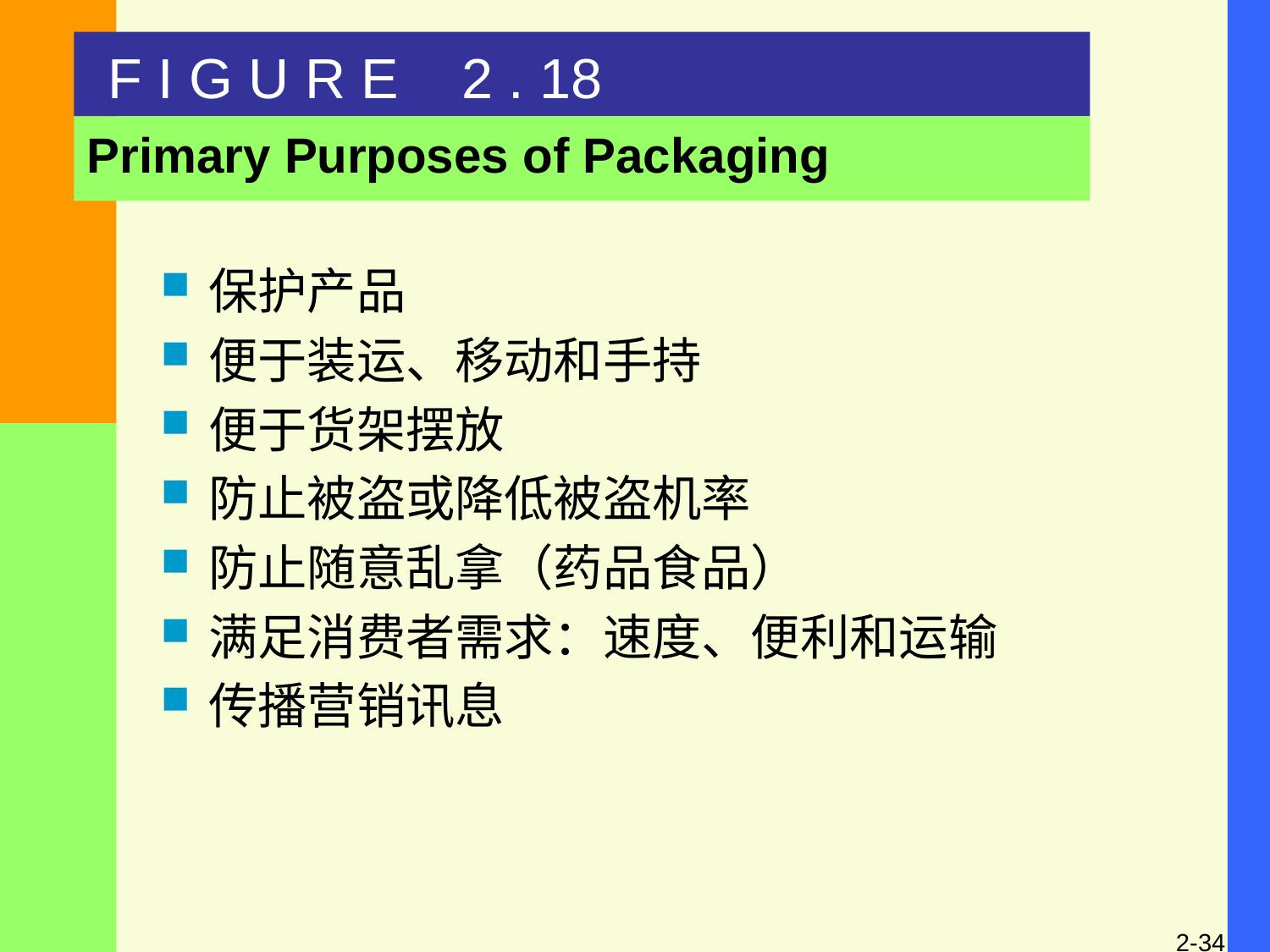

F I G U R E    2 . 18

Primary Purposes of Packaging
保护产品
便于装运、移动和手持
便于货架摆放
防止被盗或降低被盗机率
防止随意乱拿（药品食品）
满足消费者需求：速度、便利和运输
传播营销讯息

2-34